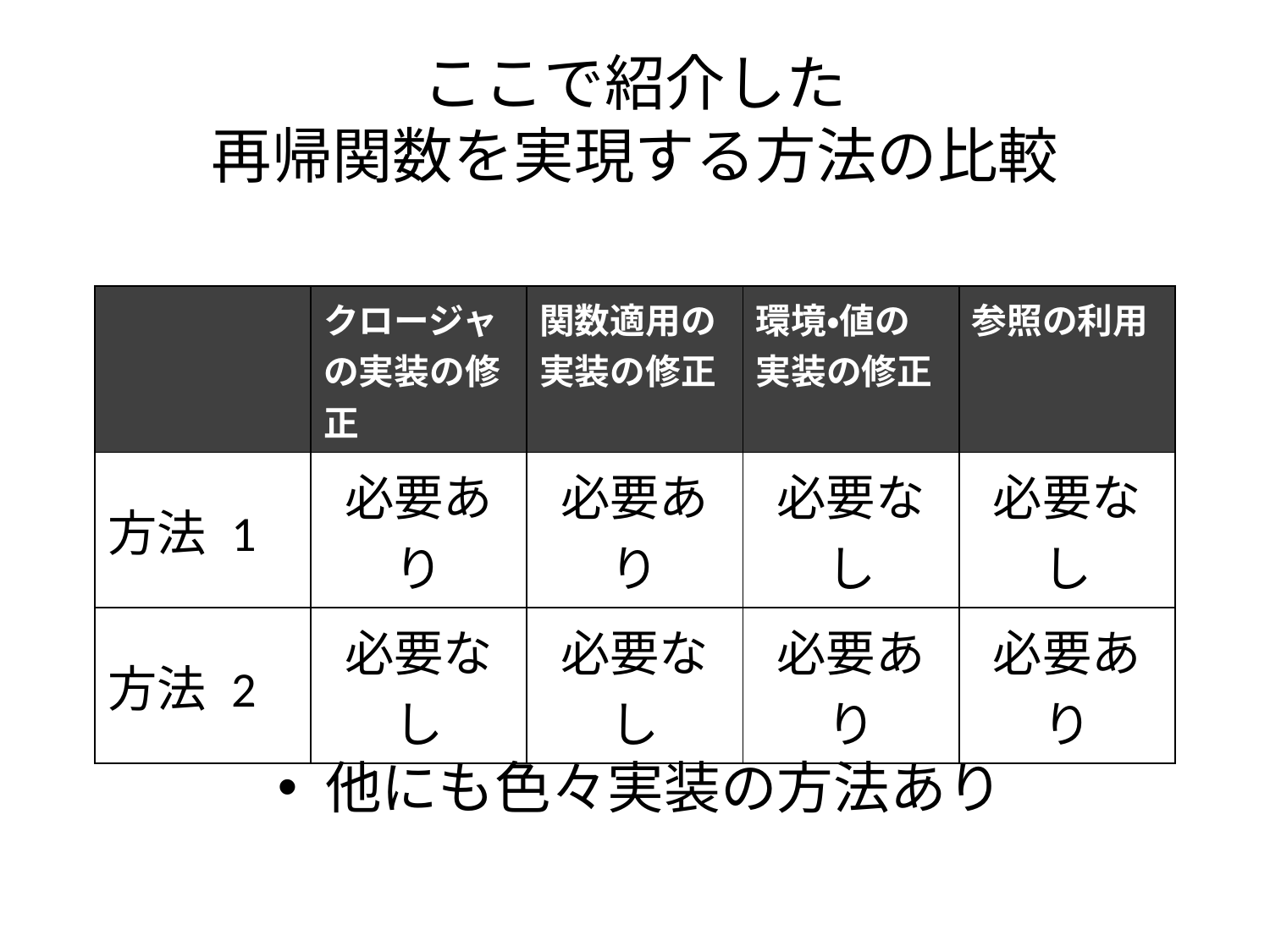

# ここで紹介した 再帰関数を実現する方法の比較
|  | クロージャの実装の修正 | 関数適用の 実装の修正 | 環境・値の 実装の修正 | 参照の利用 |
| --- | --- | --- | --- | --- |
| 方法 1 | 必要あり | 必要あり | 必要なし | 必要なし |
| 方法 2 | 必要なし | 必要なし | 必要あり | 必要あり |
他にも色々実装の方法あり